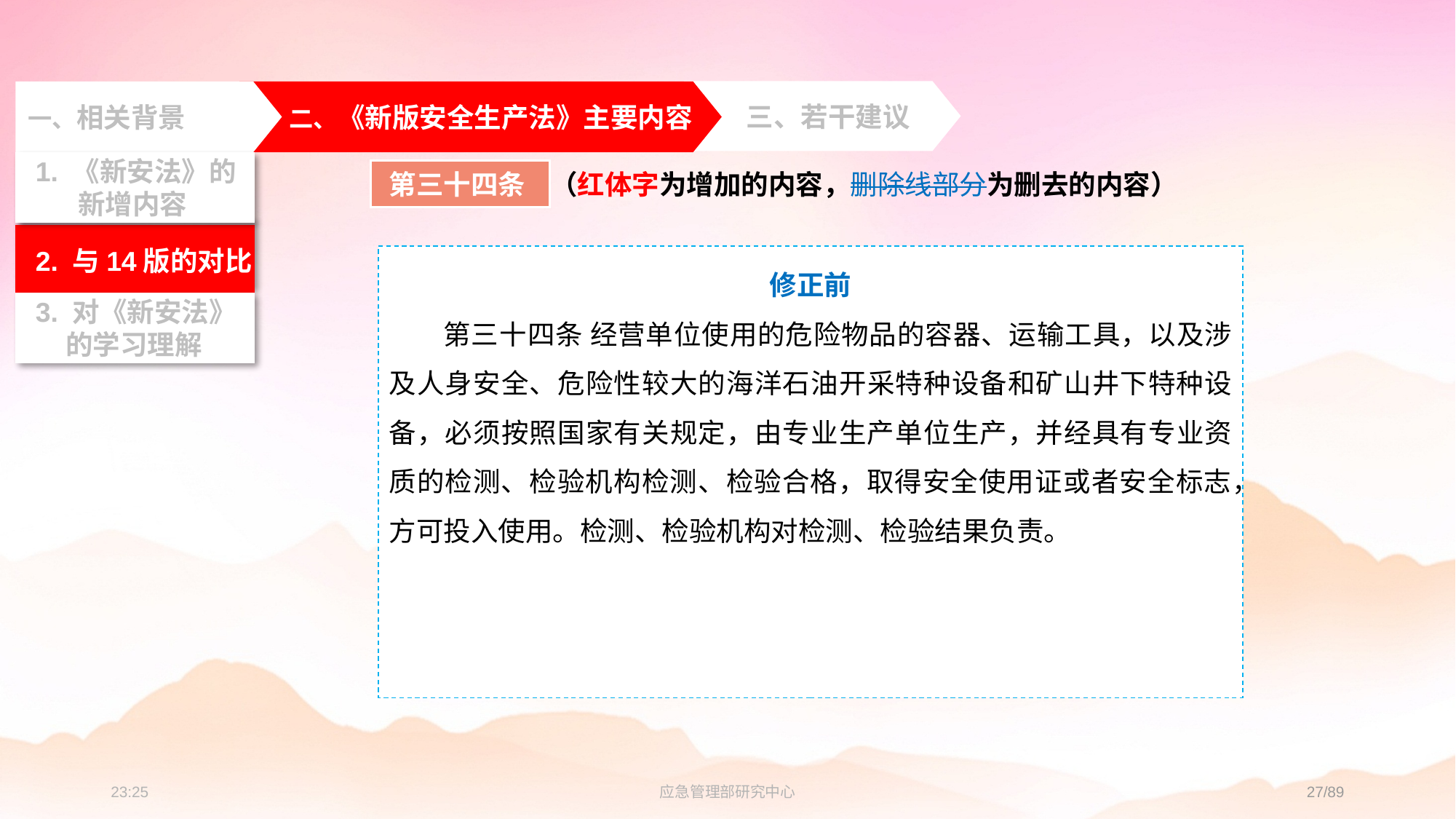

三、若干建议
一、相关背景
     二、《新版安全生产法》主要内容
 2. 与14版的对比
 3. 对《新安法》
     的学习理解
 1. 《新安法》的
       新增内容
第三十四条
（红体字为增加的内容，删除线部分为删去的内容）
修正前
第三十四条 经营单位使用的危险物品的容器、运输工具，以及涉及人身安全、危险性较大的海洋石油开采特种设备和矿山井下特种设备，必须按照国家有关规定，由专业生产单位生产，并经具有专业资质的检测、检验机构检测、检验合格，取得安全使用证或者安全标志，方可投入使用。检测、检验机构对检测、检验结果负责。
23:25
应急管理部研究中心
27/89